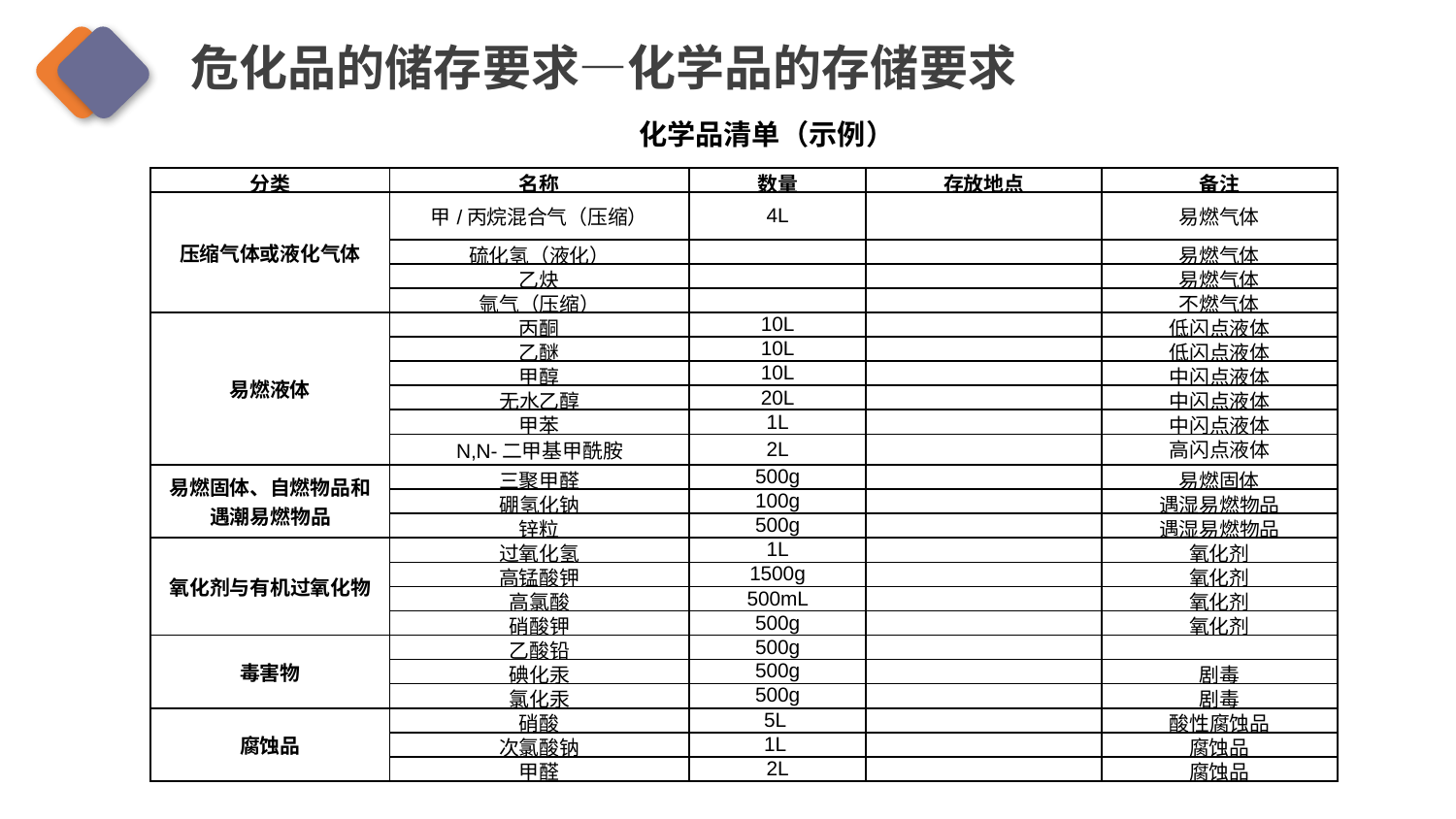

危化品的储存要求—化学品的存储要求
化学品清单（示例）
| 分类 | 名称 | 数量 | 存放地点 | 备注 |
| --- | --- | --- | --- | --- |
| 压缩气体或液化气体 | 甲/丙烷混合气（压缩） | 4L |  | 易燃气体 |
|  | 硫化氢（液化） |  |  | 易燃气体 |
|  | 乙炔 |  |  | 易燃气体 |
|  | 氩气（压缩） |  |  | 不燃气体 |
| 易燃液体 | 丙酮 | 10L |  | 低闪点液体 |
|  | 乙醚 | 10L |  | 低闪点液体 |
|  | 甲醇 | 10L |  | 中闪点液体 |
|  | 无水乙醇 | 20L |  | 中闪点液体 |
|  | 甲苯 | 1L |  | 中闪点液体 |
|  | N,N-二甲基甲酰胺 | 2L |  | 高闪点液体 |
| 易燃固体、自燃物品和遇潮易燃物品 | 三聚甲醛 | 500g |  | 易燃固体 |
|  | 硼氢化钠 | 100g |  | 遇湿易燃物品 |
|  | 锌粒 | 500g |  | 遇湿易燃物品 |
| 氧化剂与有机过氧化物 | 过氧化氢 | 1L |  | 氧化剂 |
|  | 高锰酸钾 | 1500g |  | 氧化剂 |
|  | 高氯酸 | 500mL |  | 氧化剂 |
|  | 硝酸钾 | 500g |  | 氧化剂 |
| 毒害物 | 乙酸铅 | 500g |  |  |
|  | 碘化汞 | 500g |  | 剧毒 |
|  | 氯化汞 | 500g |  | 剧毒 |
| 腐蚀品 | 硝酸 | 5L |  | 酸性腐蚀品 |
|  | 次氯酸钠 | 1L |  | 腐蚀品 |
|  | 甲醛 | 2L |  | 腐蚀品 |